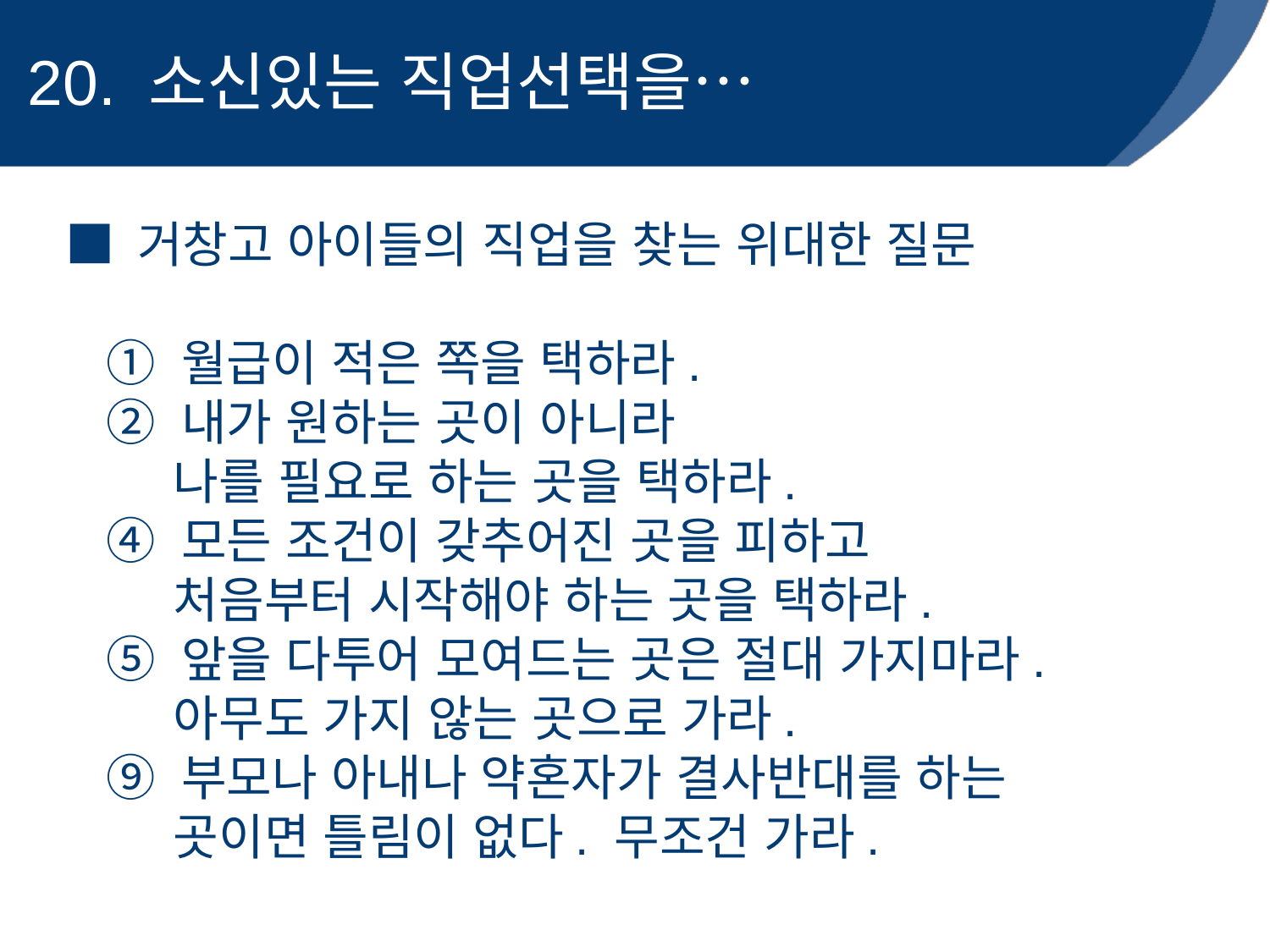

# 20. 소신있는 직업선택을…
■ 거창고 아이들의 직업을 찾는 위대한 질문

   ① 월급이 적은 쪽을 택하라.
   ② 내가 원하는 곳이 아니라
       나를 필요로 하는 곳을 택하라.
   ④ 모든 조건이 갖추어진 곳을 피하고
       처음부터 시작해야 하는 곳을 택하라.
   ⑤ 앞을 다투어 모여드는 곳은 절대 가지마라.
       아무도 가지 않는 곳으로 가라.
   ⑨ 부모나 아내나 약혼자가 결사반대를 하는
       곳이면 틀림이 없다. 무조건 가라.